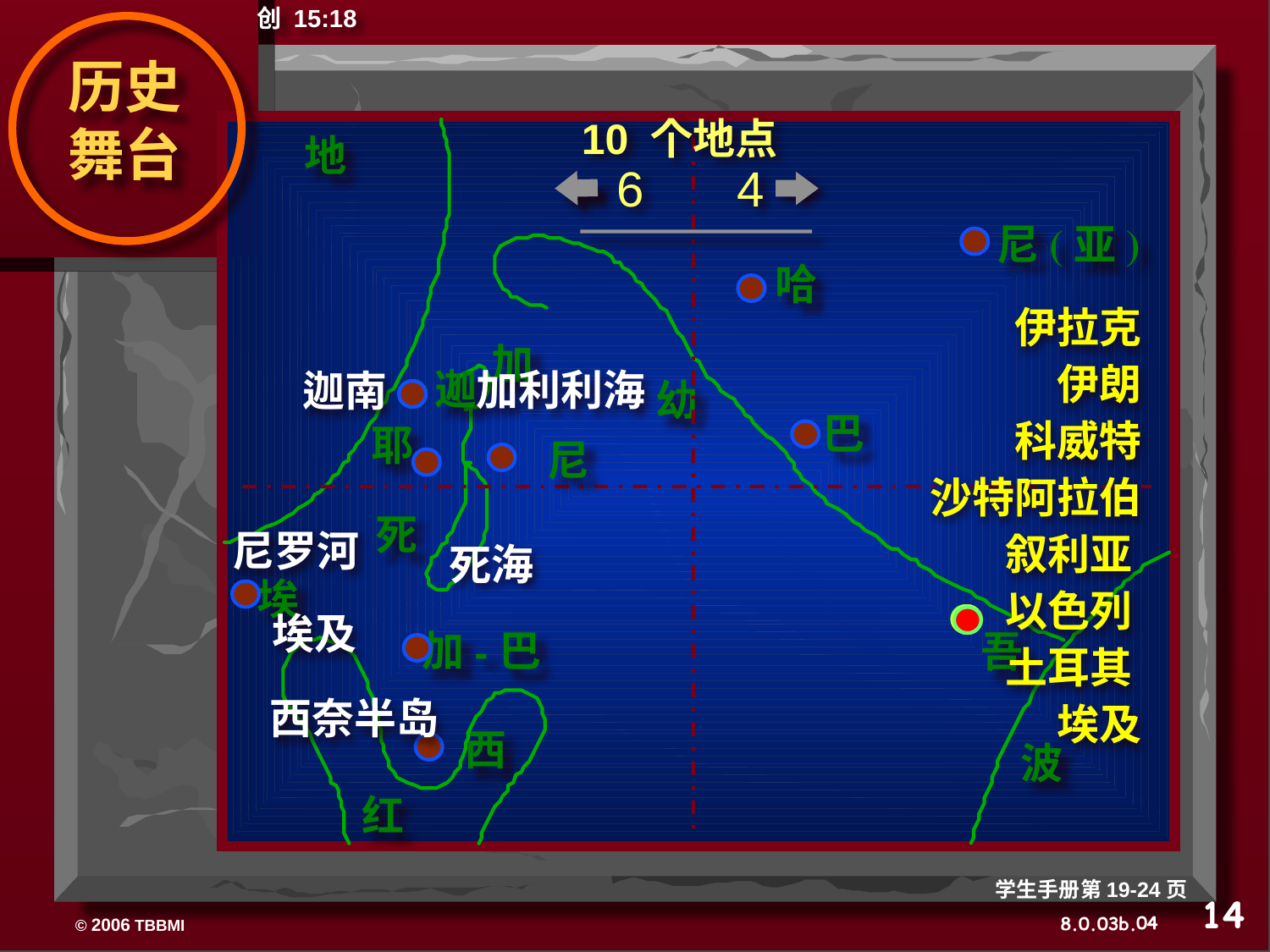

创 15:18

历史
舞台
10 个地点

地

6
4

尼(亚)

哈

伊拉克
       伊朗
     科威特
 沙特阿拉伯
    叙利亚
以色列
     土耳其
      埃及
加
迦
加利利海
迦南

幼

巴

耶

尼

死
尼罗河
死海

埃

埃及

加-巴
吾

西奈半岛
西
波

红
学生手册第19-24页
14

04